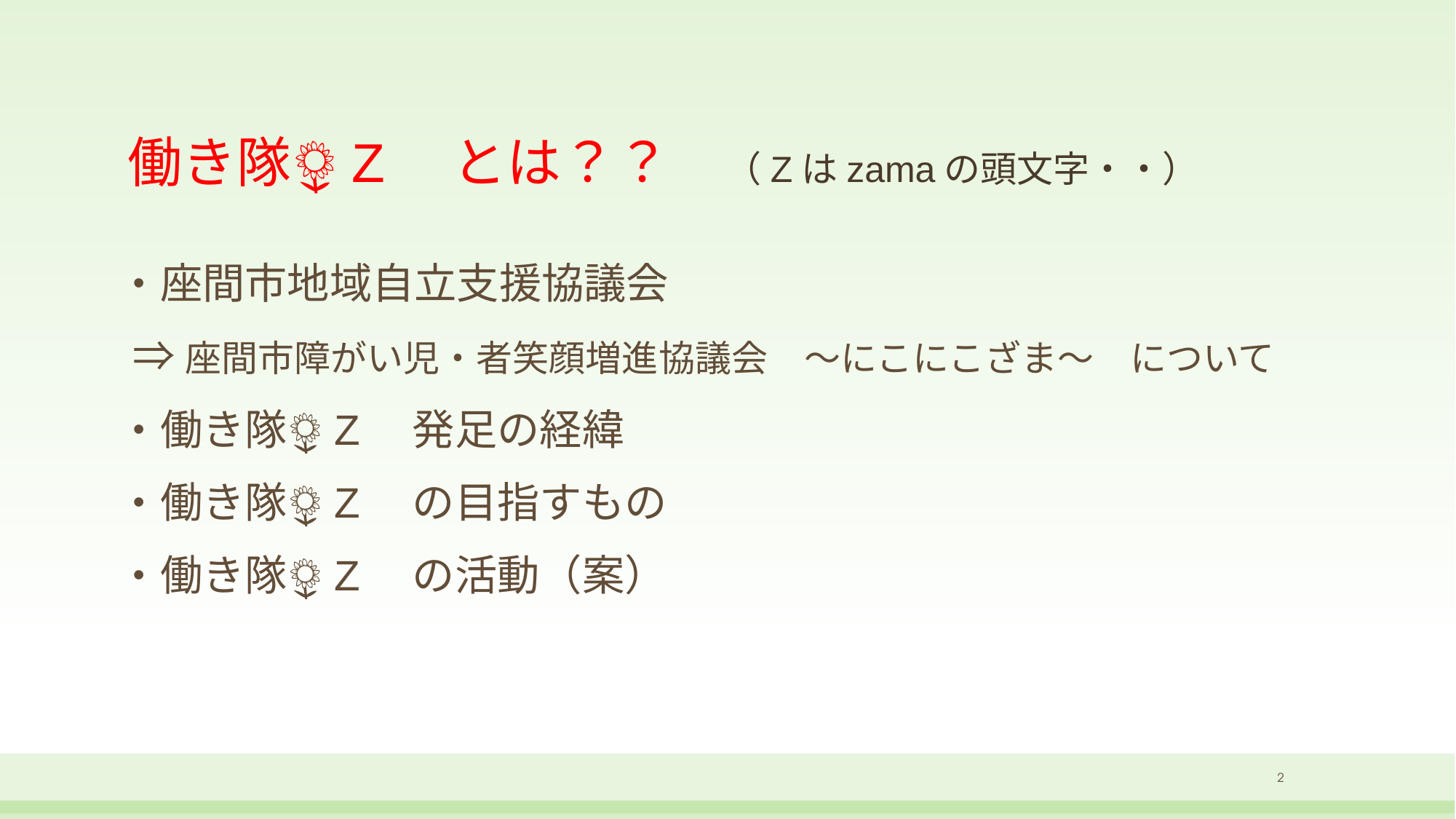

# 働き隊🌻Z　とは？？　（Zはzamaの頭文字・・）
座間市地域自立支援協議会
⇒座間市障がい児・者笑顔増進協議会　～にこにこざま～　について
働き隊🌻Z　発足の経緯
働き隊🌻Z　の目指すもの
働き隊🌻Z　の活動（案）
2